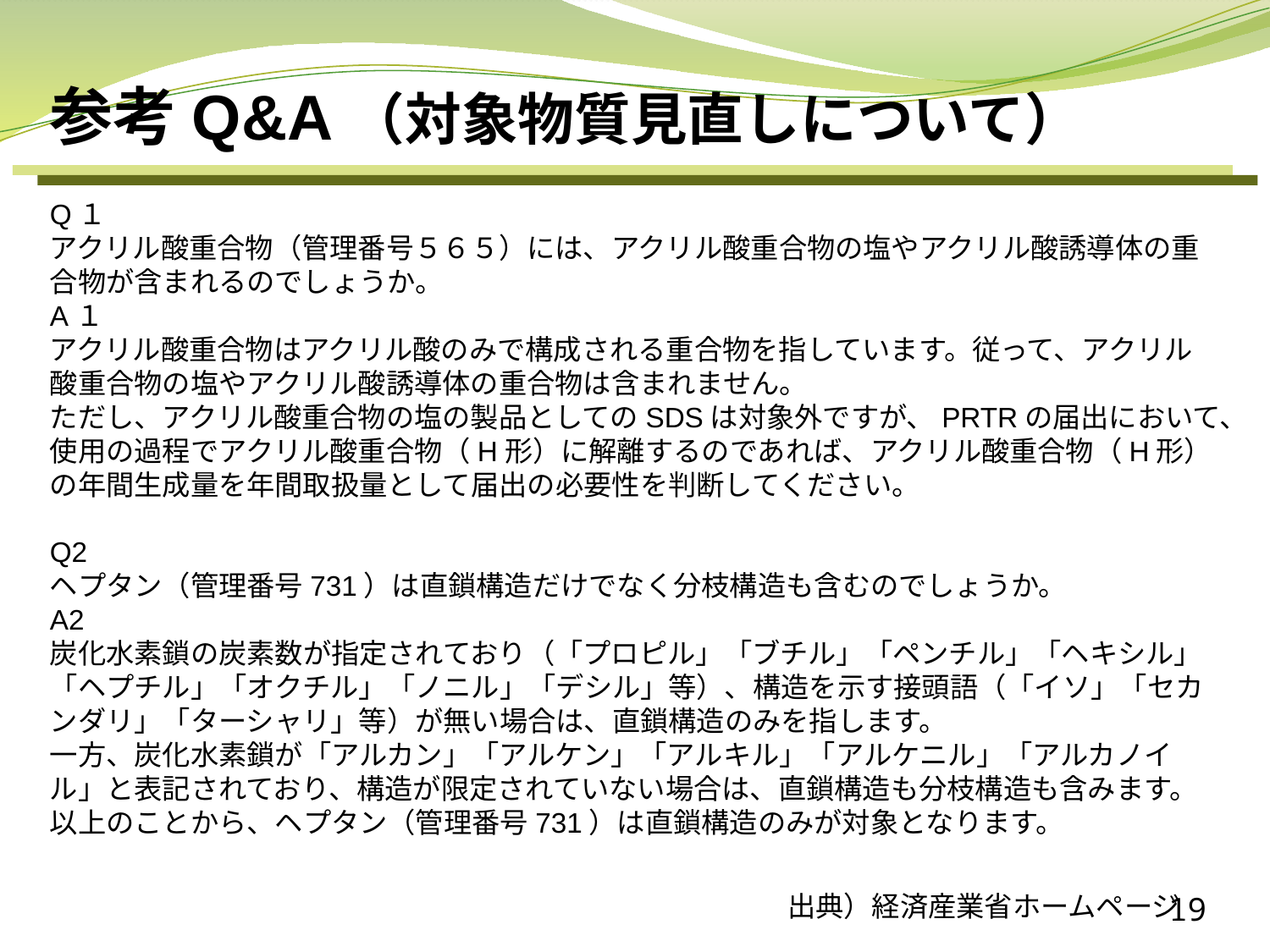

参考Q&A（対象物質見直しについて）

Q１
アクリル酸重合物（管理番号５６５）には、アクリル酸重合物の塩やアクリル酸誘導体の重合物が含まれるのでしょうか。
A１
アクリル酸重合物はアクリル酸のみで構成される重合物を指しています。従って、アクリル酸重合物の塩やアクリル酸誘導体の重合物は含まれません。
ただし、アクリル酸重合物の塩の製品としてのSDSは対象外ですが、PRTRの届出において、使用の過程でアクリル酸重合物（H形）に解離するのであれば、アクリル酸重合物（H形）の年間生成量を年間取扱量として届出の必要性を判断してください。

Q2
ヘプタン（管理番号731）は直鎖構造だけでなく分枝構造も含むのでしょうか。
A2
炭化水素鎖の炭素数が指定されており（「プロピル」「ブチル」「ペンチル」「ヘキシル」「ヘプチル」「オクチル」「ノニル」「デシル」等）、構造を示す接頭語（「イソ」「セカンダリ」「ターシャリ」等）が無い場合は、直鎖構造のみを指します。
一方、炭化水素鎖が「アルカン」「アルケン」「アルキル」「アルケニル」「アルカノイル」と表記されており、構造が限定されていない場合は、直鎖構造も分枝構造も含みます。
以上のことから、ヘプタン（管理番号731）は直鎖構造のみが対象となります。
19
出典）経済産業省ホームページ